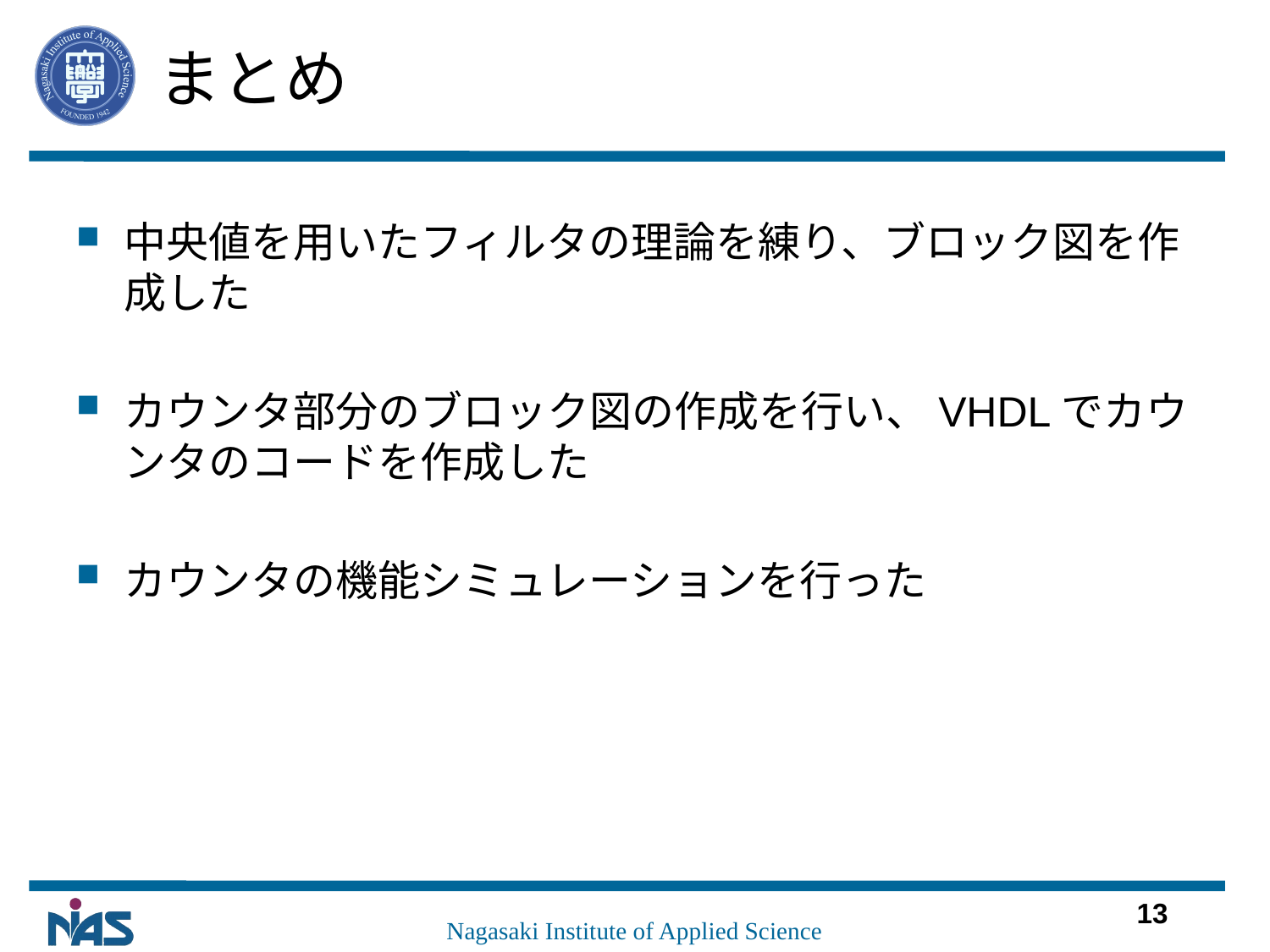

# まとめ
中央値を用いたフィルタの理論を練り、ブロック図を作成した

カウンタ部分のブロック図の作成を行い、VHDLでカウンタのコードを作成した

カウンタの機能シミュレーションを行った